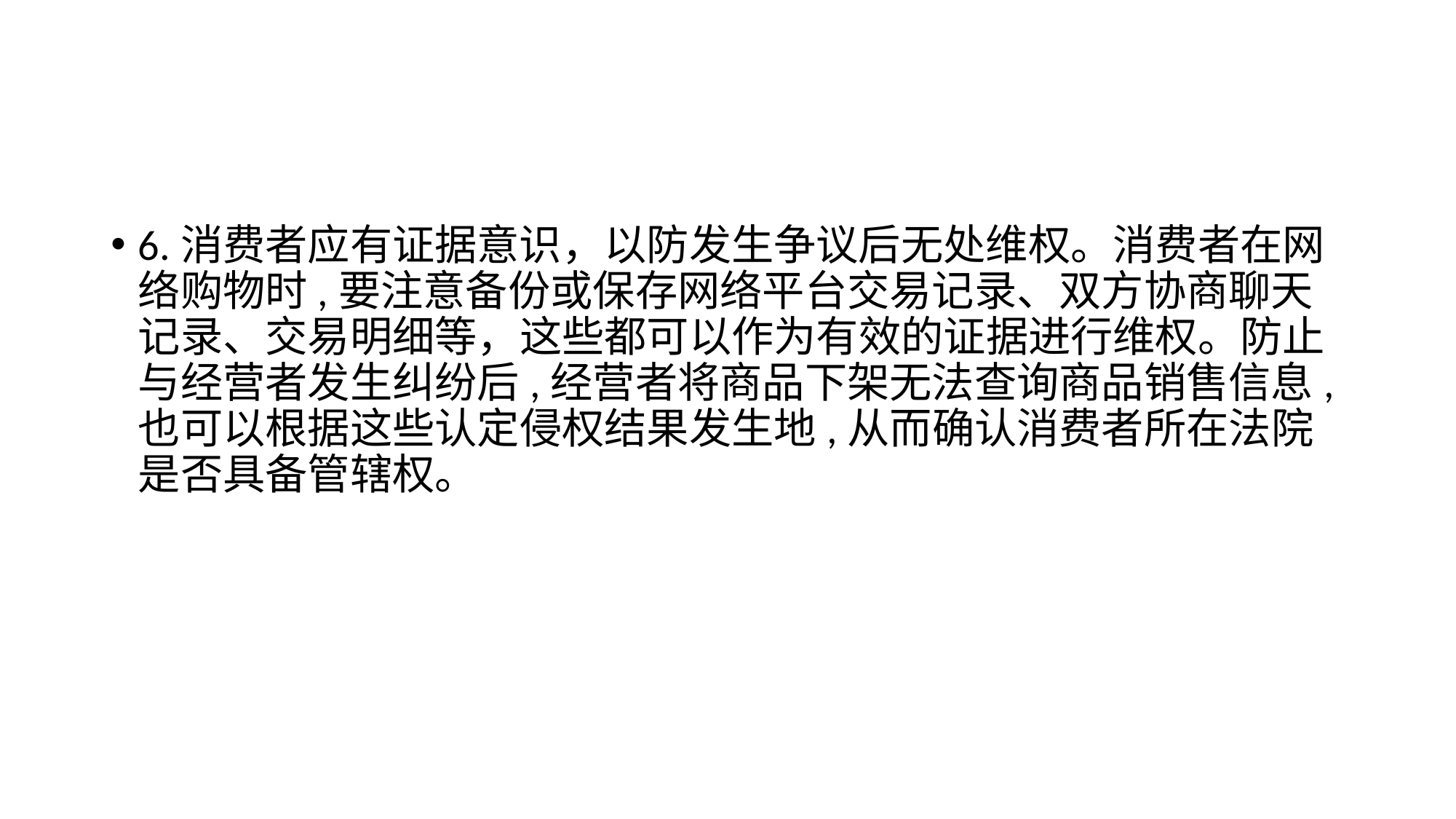

#
6.消费者应有证据意识，以防发生争议后无处维权。消费者在网络购物时,要注意备份或保存网络平台交易记录、双方协商聊天记录、交易明细等，这些都可以作为有效的证据进行维权。防止与经营者发生纠纷后,经营者将商品下架无法查询商品销售信息,也可以根据这些认定侵权结果发生地,从而确认消费者所在法院是否具备管辖权。